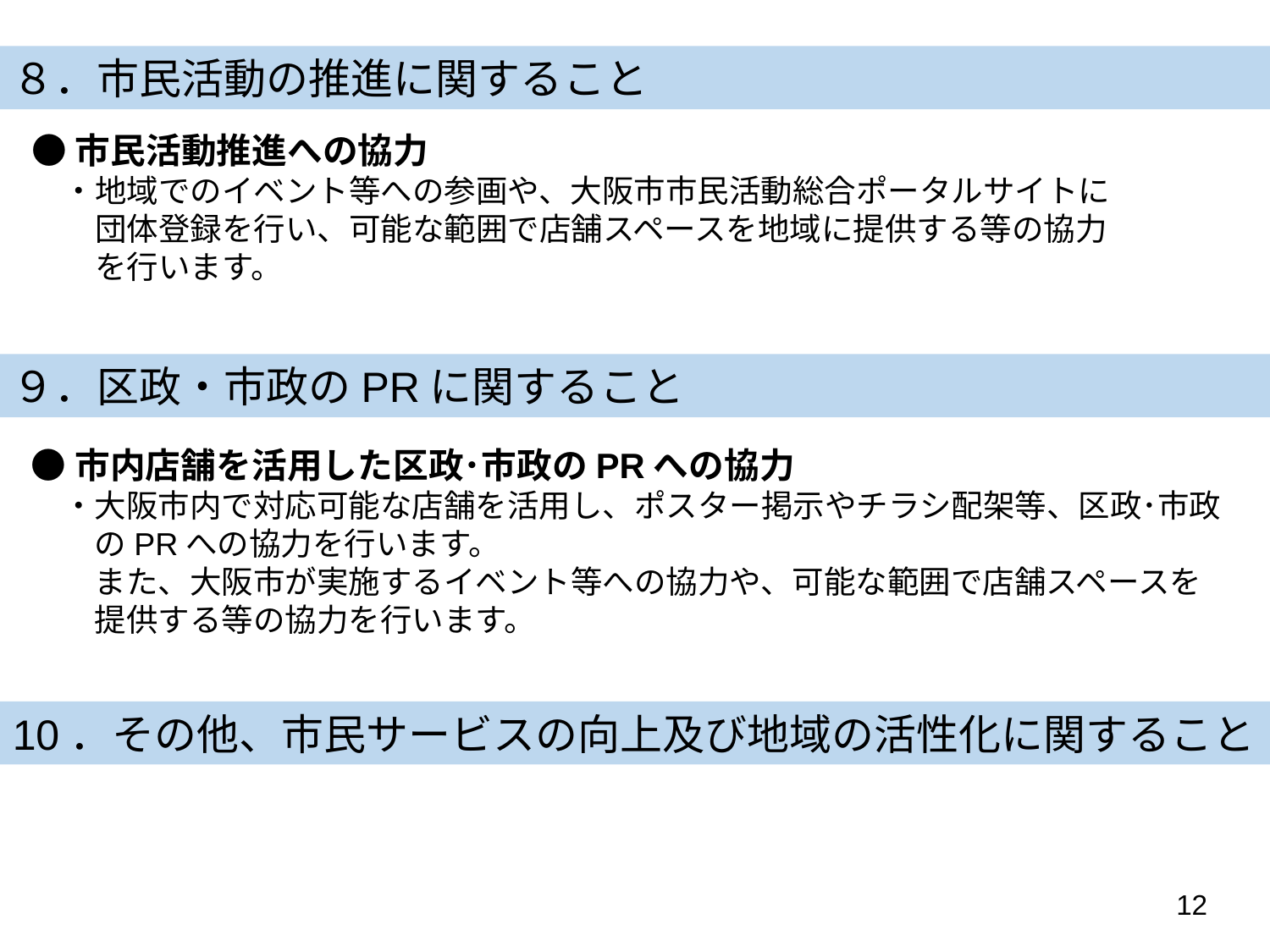

８．市民活動の推進に関すること
●市民活動推進への協力
　・地域でのイベント等への参画や、大阪市市民活動総合ポータルサイトに
　　団体登録を行い、可能な範囲で店舗スペースを地域に提供する等の協力
　　を行います。
９．区政・市政のPRに関すること
●市内店舗を活用した区政･市政のPRへの協力
　・大阪市内で対応可能な店舗を活用し、ポスター掲示やチラシ配架等、区政･市政
　　のPRへの協力を行います。
　　また、大阪市が実施するイベント等への協力や、可能な範囲で店舗スペースを
　　提供する等の協力を行います。
10．その他、市民サービスの向上及び地域の活性化に関すること
12